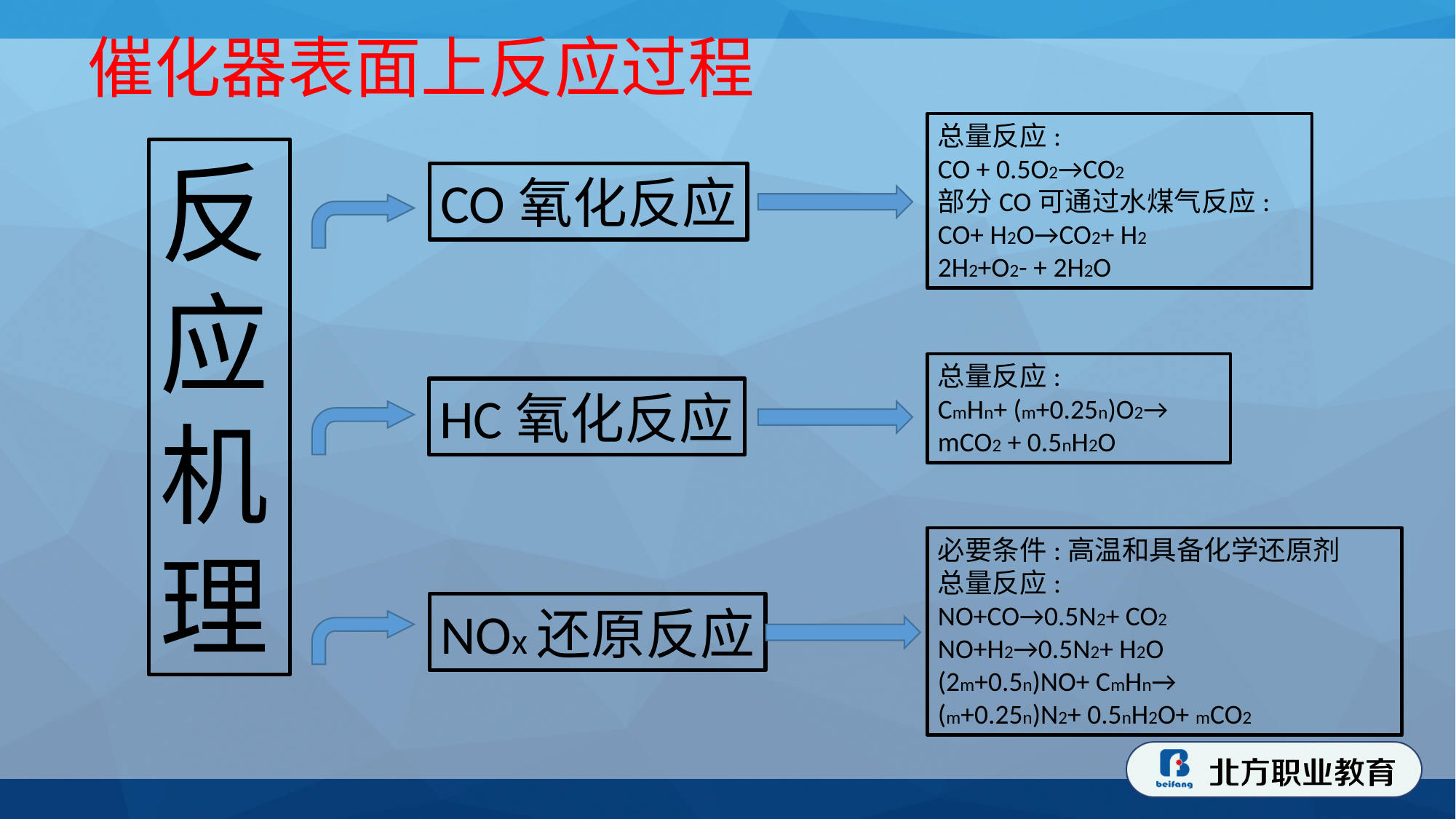

催化器表面上反应过程
总量反应:
CO + 0.5O2→CO2
部分CO可通过水煤气反应:
CO+ H2O→CO2+ H2
2H2+O2- + 2H2O
反应机理
CO氧化反应

总量反应:
CmHn+ (m+0.25n)O2→
mCO2 + 0.5nH2O
HC氧化反应

必要条件:高温和具备化学还原剂
总量反应:
NO+CO→0.5N2+ CO2
NO+H2→0.5N2+ H2O
(2m+0.5n)NO+ CmHn→
(m+0.25n)N2+ 0.5nH2O+ mCO2
NOx还原反应